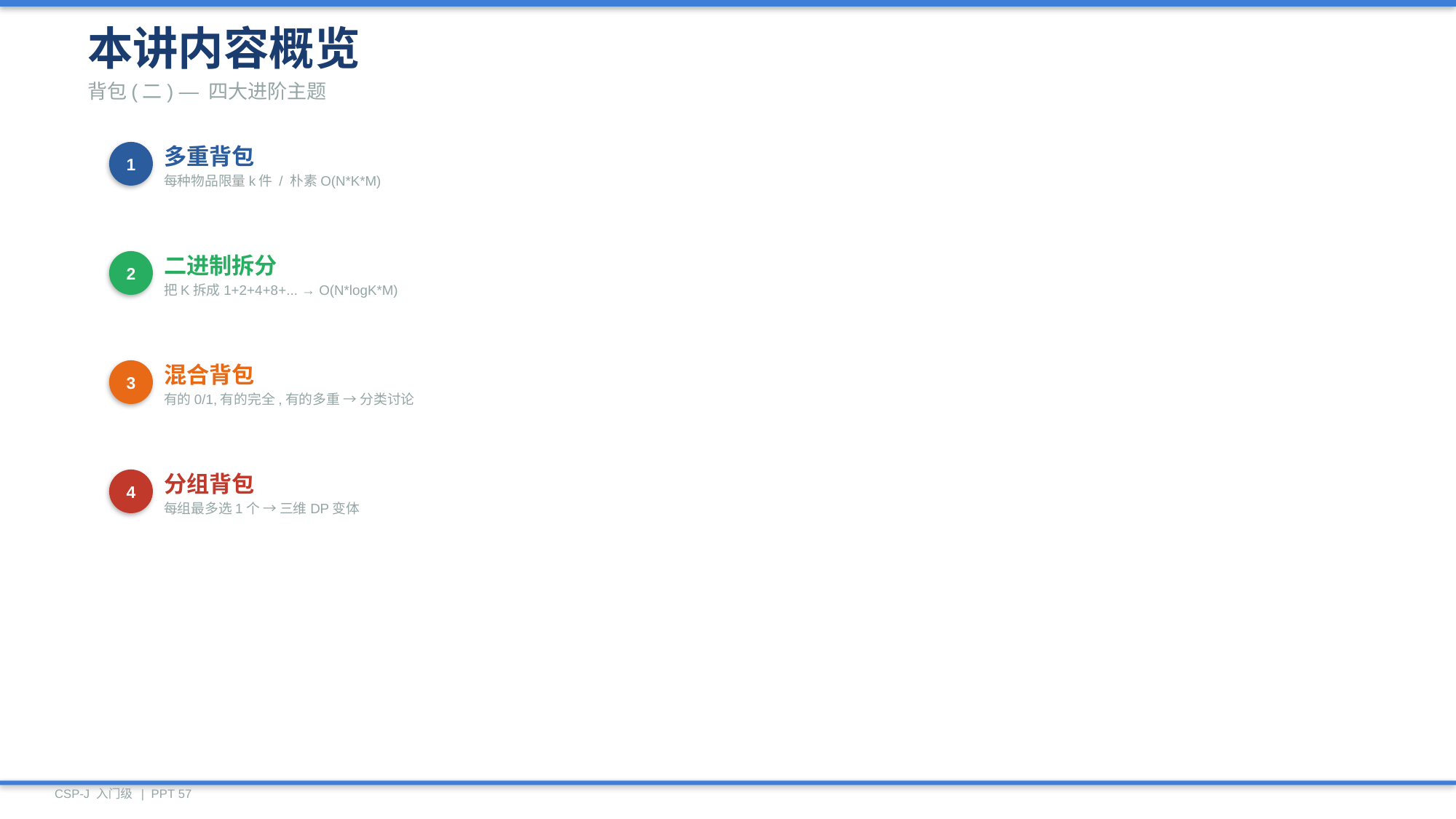

本讲内容概览
背包(二) — 四大进阶主题
1
多重背包
每种物品限量k件 / 朴素O(N*K*M)
2
二进制拆分
把K拆成1+2+4+8+... → O(N*logK*M)
3
混合背包
有的0/1,有的完全,有的多重 → 分类讨论
4
分组背包
每组最多选1个 → 三维DP变体

CSP-J 入门级  |  PPT 57